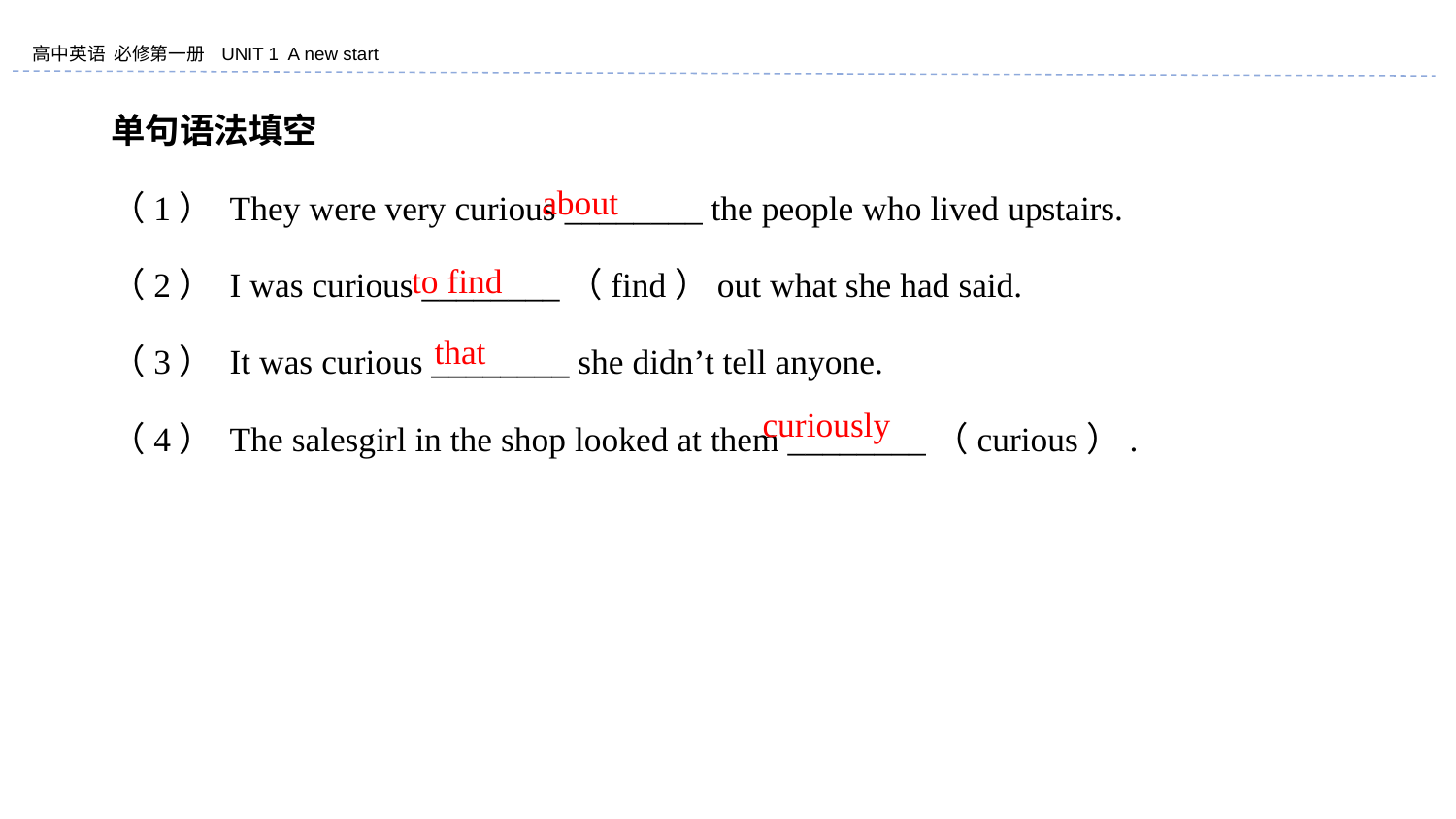

单句语法填空
（1） They were very curious ________ the people who lived upstairs.
（2） I was curious ________（find）out what she had said.
（3） It was curious ________ she didn’t tell anyone.
（4） The salesgirl in the shop looked at them ________（curious）.

about
to find
that
curiously